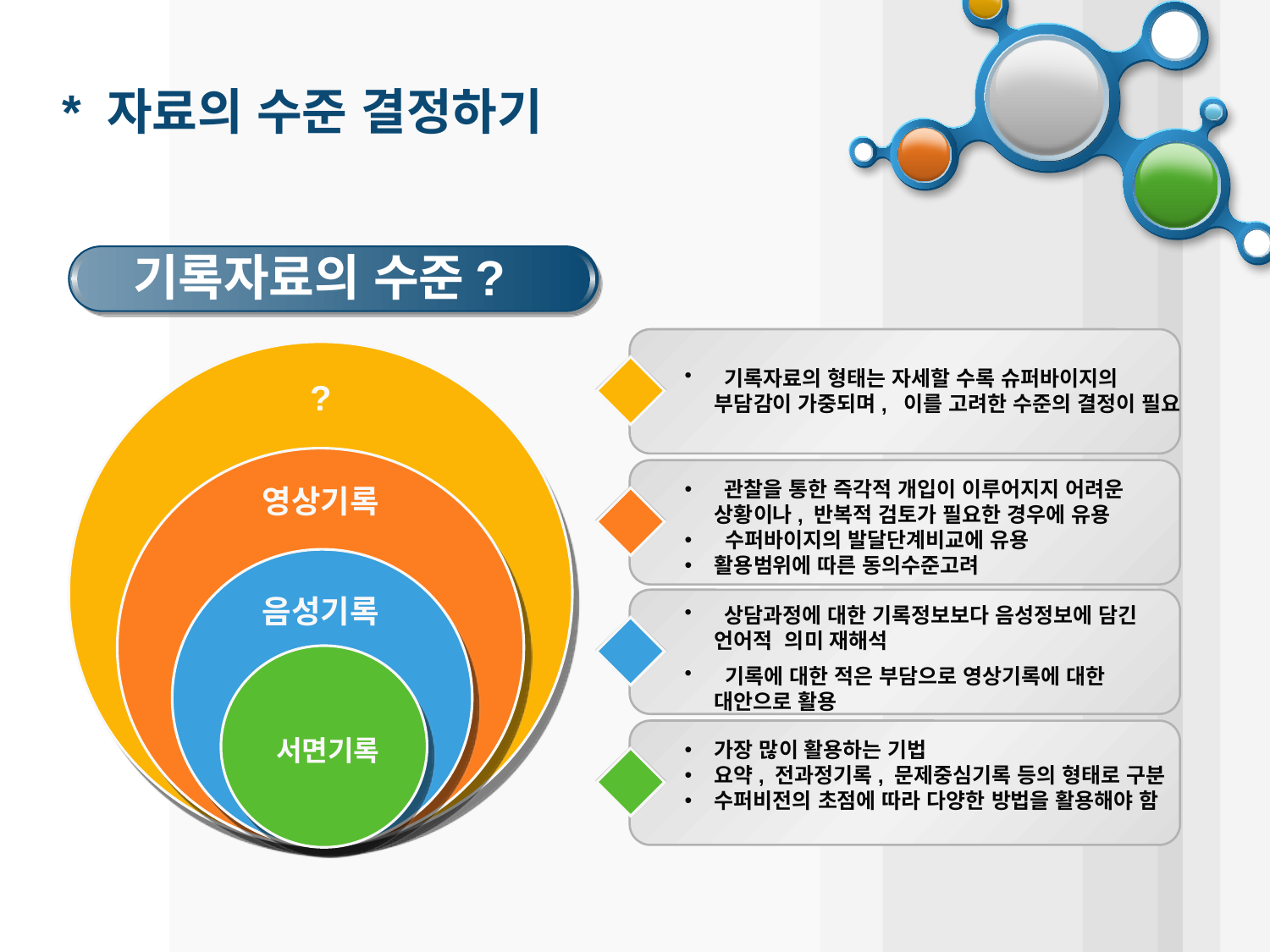

# * 자료의 수준 결정하기
기록자료의 수준?

 기록자료의 형태는 자세할 수록 슈퍼바이지의 부담감이 가중되며,  이를 고려한 수준의 결정이 필요
?

 관찰을 통한 즉각적 개입이 이루어지지 어려운 상황이나, 반복적 검토가 필요한 경우에 유용
 수퍼바이지의 발달단계비교에 유용
활용범위에 따른 동의수준고려
영상기록

음성기록

 상담과정에 대한 기록정보보다 음성정보에 담긴 언어적  의미 재해석
 기록에 대한 적은 부담으로 영상기록에 대한 대안으로 활용

서면기록
가장 많이 활용하는 기법
요약, 전과정기록, 문제중심기록 등의 형태로 구분
수퍼비전의 초점에 따라 다양한 방법을 활용해야 함